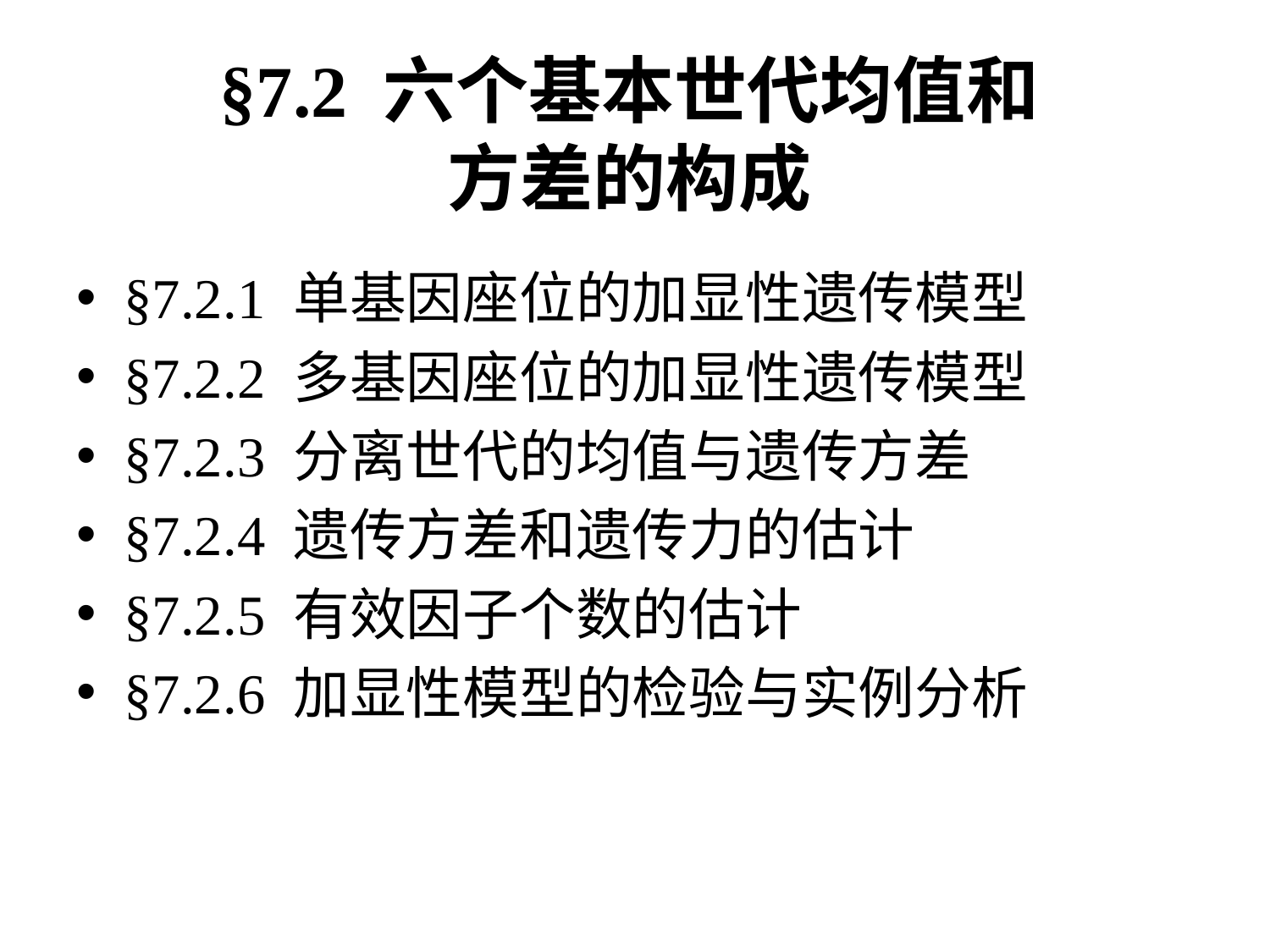

# §7.2 六个基本世代均值和方差的构成
§7.2.1 单基因座位的加显性遗传模型
§7.2.2 多基因座位的加显性遗传模型
§7.2.3 分离世代的均值与遗传方差
§7.2.4 遗传方差和遗传力的估计
§7.2.5 有效因子个数的估计
§7.2.6 加显性模型的检验与实例分析